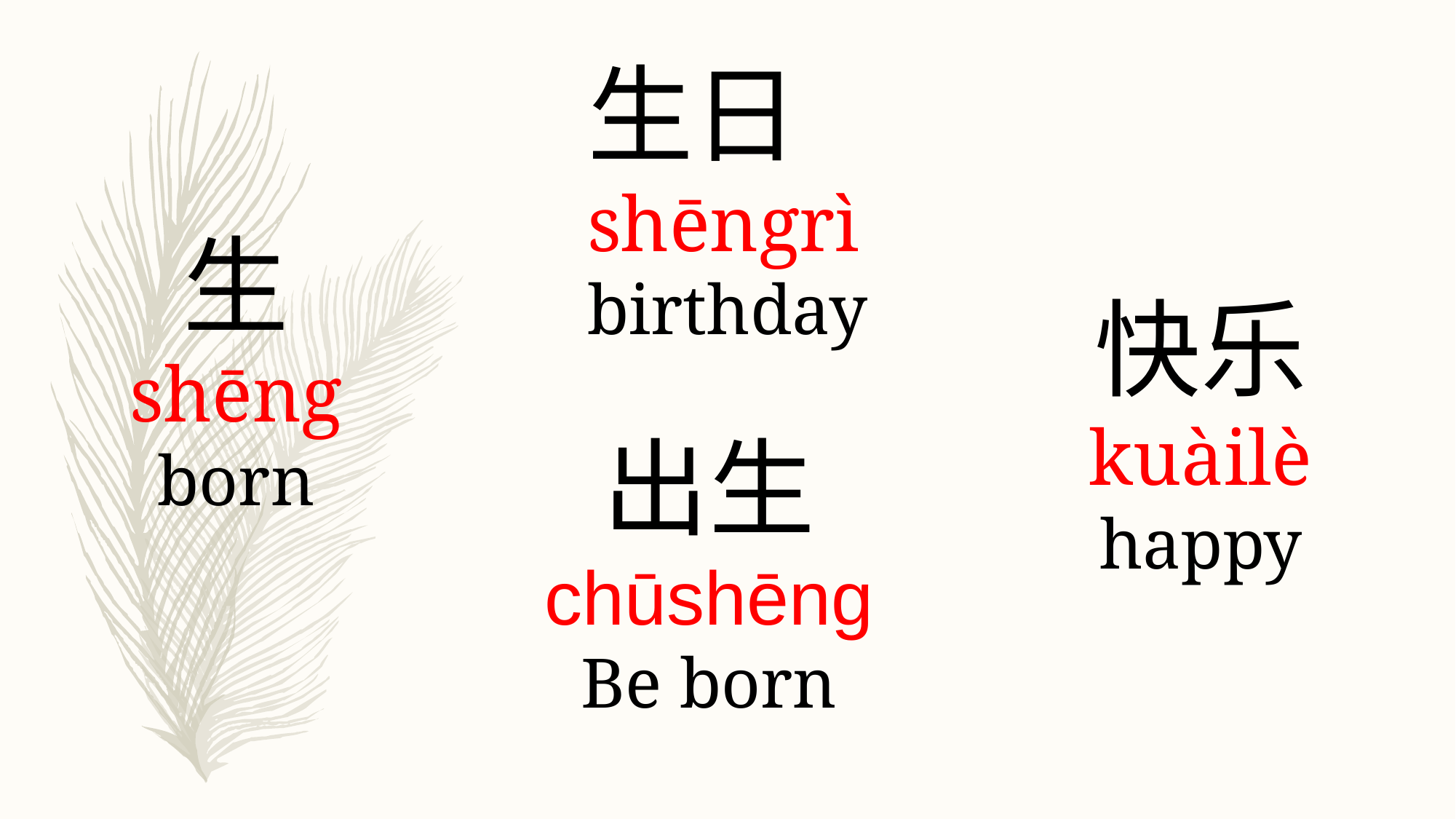

生日
shēngrì
birthday

生
shēng
born

快乐
kuàilè
happy
出生
chūshēng
Be born